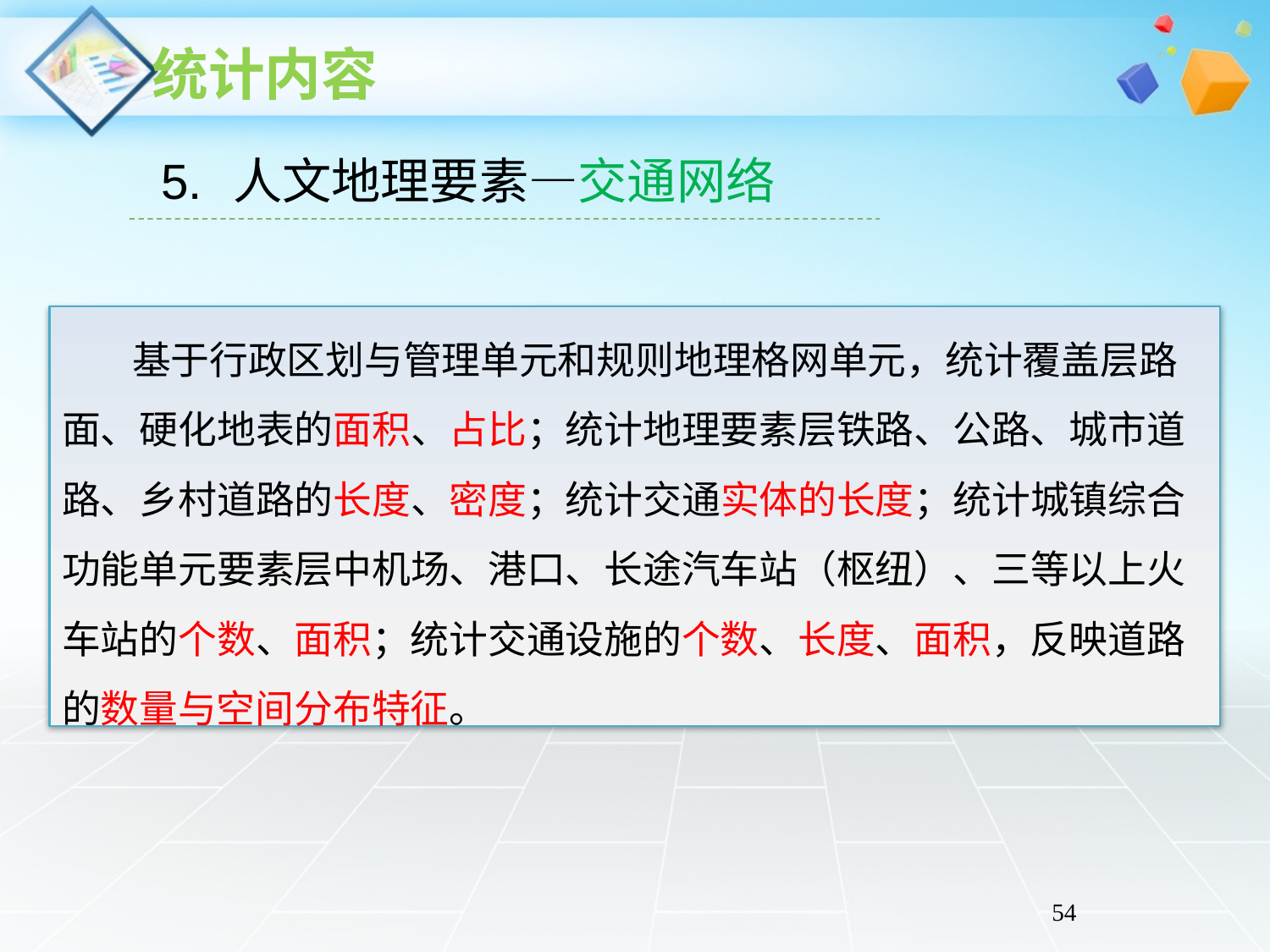

人文地理要素—交通网络

       基于行政区划与管理单元和规则地理格网单元，统计覆盖层路面、硬化地表的面积、占比；统计地理要素层铁路、公路、城市道路、乡村道路的长度、密度；统计交通实体的长度；统计城镇综合功能单元要素层中机场、港口、长途汽车站（枢纽）、三等以上火车站的个数、面积；统计交通设施的个数、长度、面积，反映道路的数量与空间分布特征。
54